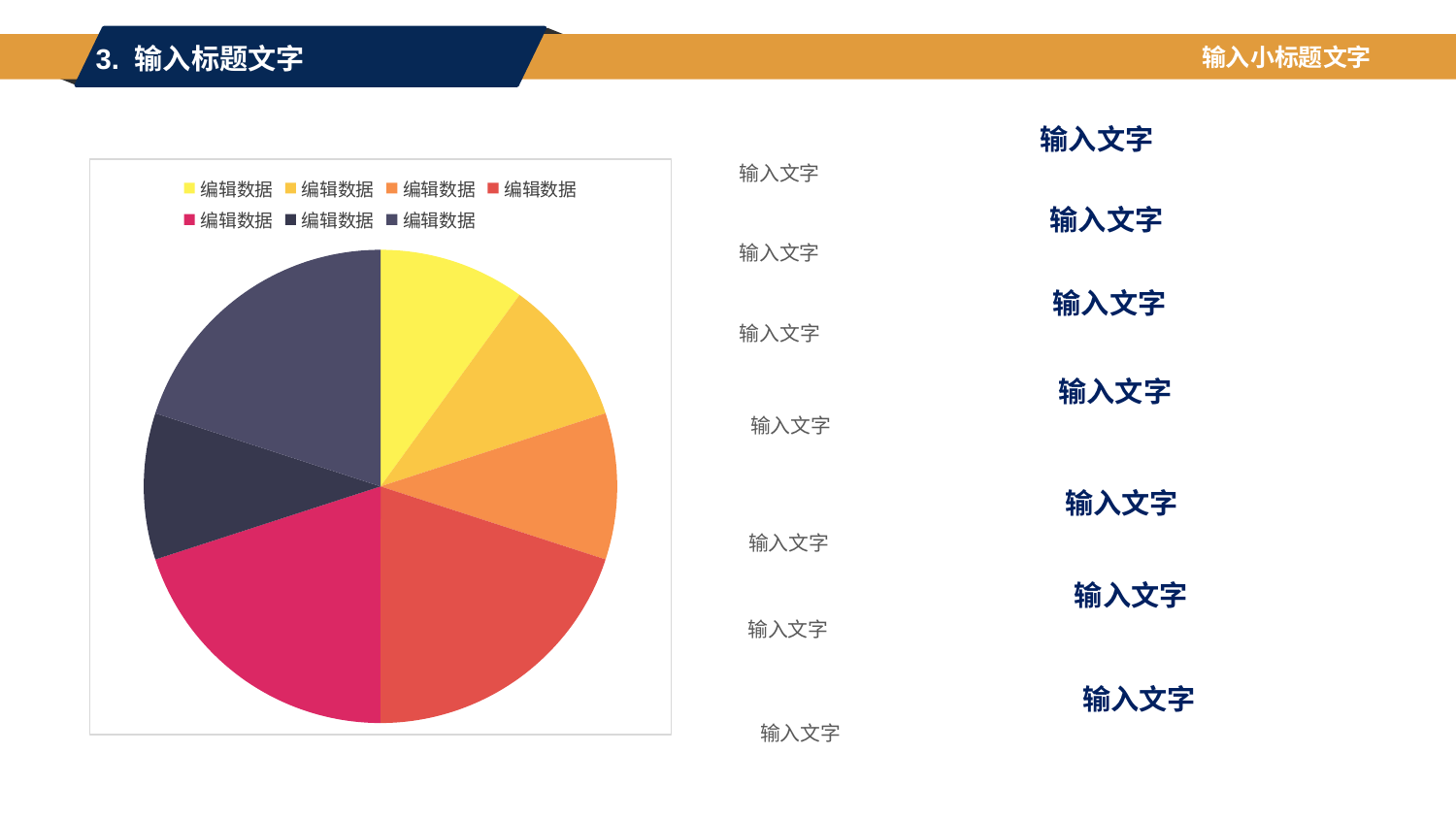

3. 输入标题文字
输入小标题文字

输入文字
输入文字

### Chart

| Category | 系列 1 | 系列 2 | 系列 3 |
|---|---|---|---|
| 编辑数据 | 1.0 | None | None |
| 编辑数据 | 1.0 | None | None |
| 编辑数据 | 1.0 | None | None |
| 编辑数据 | 2.0 | None | None |
| 编辑数据 | 2.0 | None | None |
| 编辑数据 | 1.0 | None | None |
| 编辑数据 | 2.0 | None | None |
输入文字
输入文字
输入文字
输入文字
输入文字
输入文字
输入文字
 输入文字
输入文字
输入文字
输入文字
 输入文字